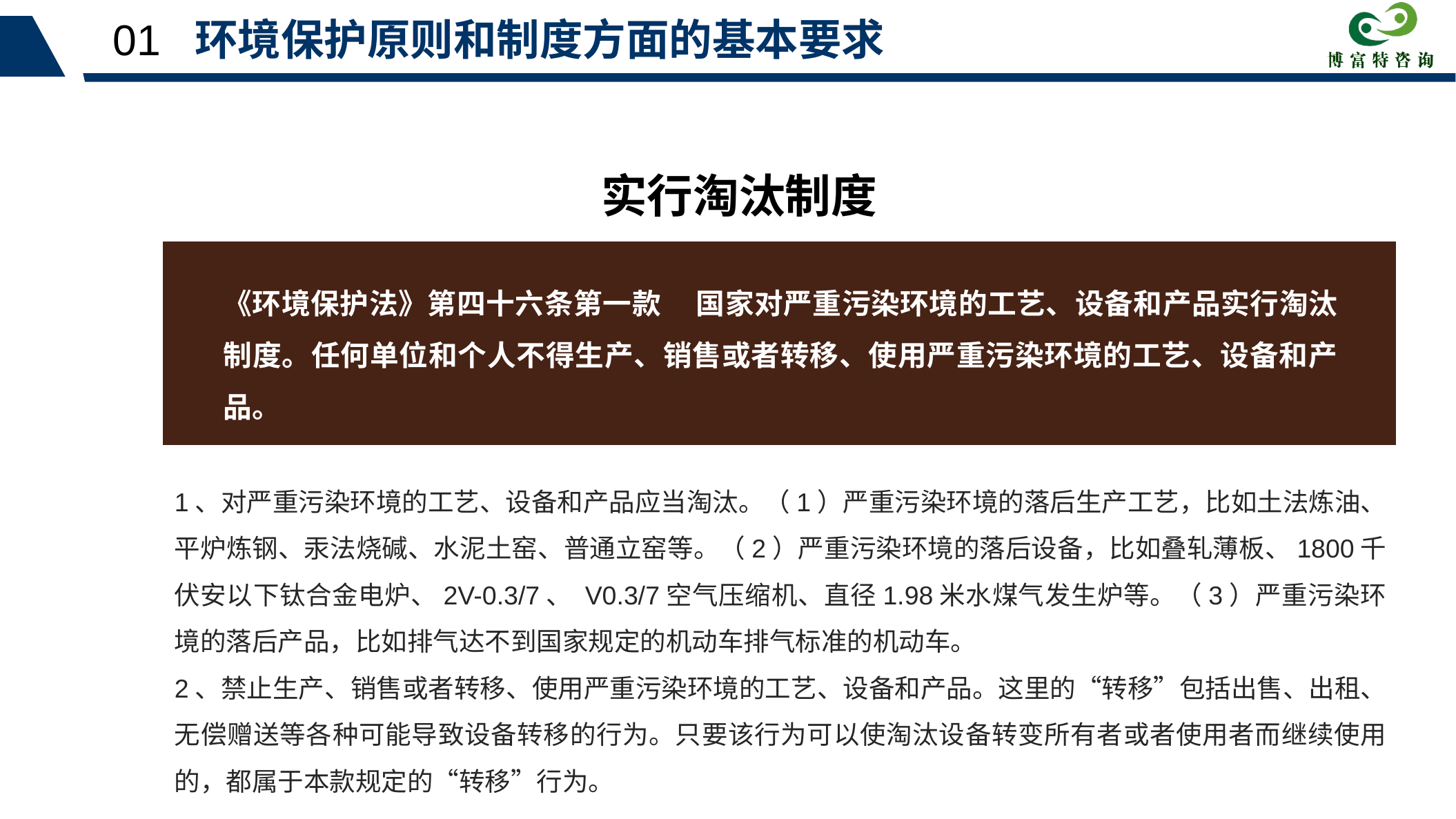

01  环境保护原则和制度方面的基本要求

实行淘汰制度

《环境保护法》第四十六条第一款     国家对严重污染环境的工艺、设备和产品实行淘汰制度。任何单位和个人不得生产、销售或者转移、使用严重污染环境的工艺、设备和产品。
1、对严重污染环境的工艺、设备和产品应当淘汰。（1）严重污染环境的落后生产工艺，比如土法炼油、平炉炼钢、汞法烧碱、水泥土窑、普通立窑等。（2）严重污染环境的落后设备，比如叠轧薄板、1800千伏安以下钛合金电炉、2V-0.3/7、 V0.3/7空气压缩机、直径1.98米水煤气发生炉等。（3）严重污染环境的落后产品，比如排气达不到国家规定的机动车排气标准的机动车。
2、禁止生产、销售或者转移、使用严重污染环境的工艺、设备和产品。这里的“转移”包括出售、出租、无偿赠送等各种可能导致设备转移的行为。只要该行为可以使淘汰设备转变所有者或者使用者而继续使用的，都属于本款规定的“转移”行为。